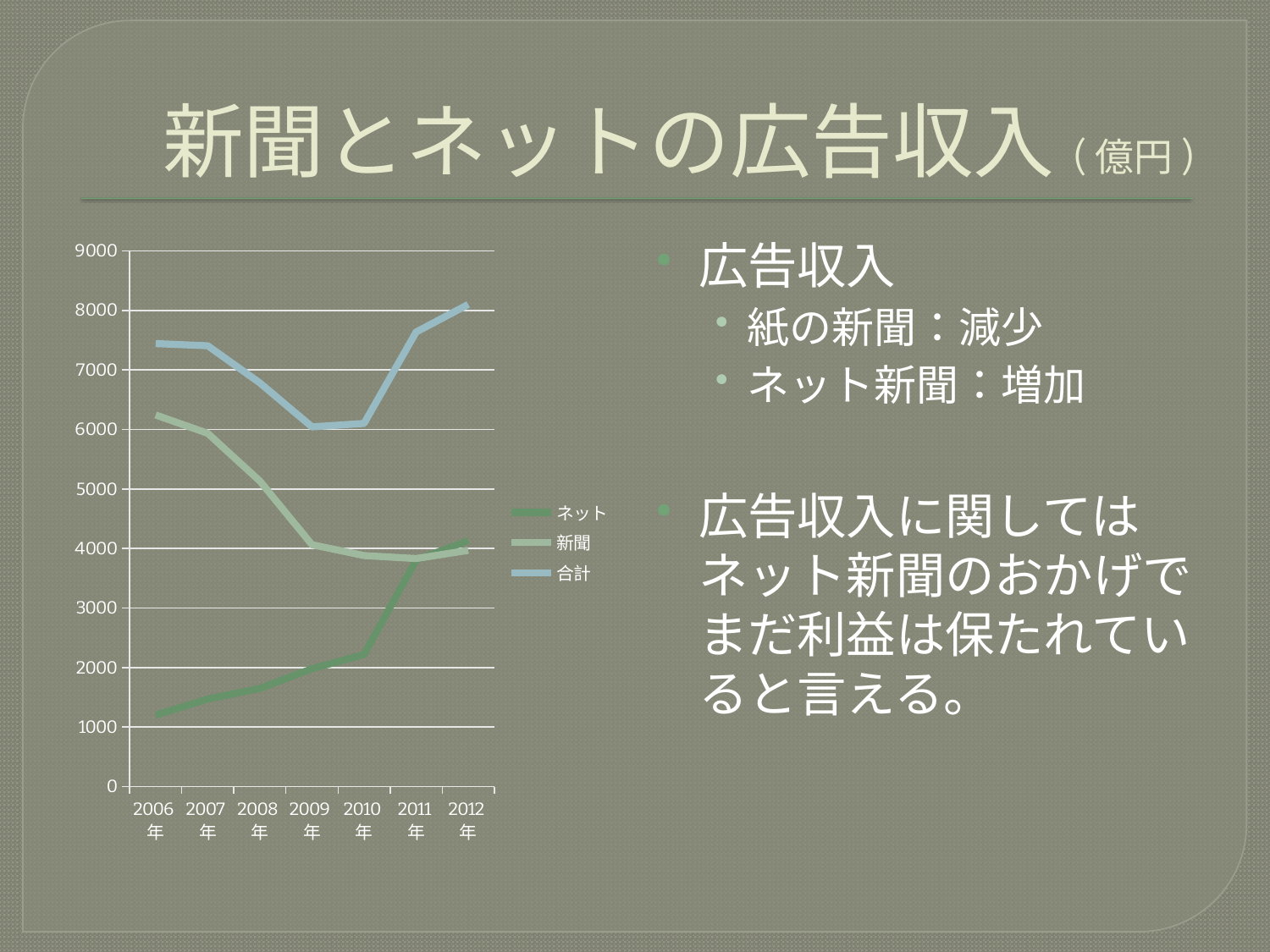

# 新聞とネットの広告収入(億円)
広告収入
紙の新聞：減少
ネット新聞：増加

広告収入に関してはネット新聞のおかげでまだ利益は保たれていると言える。

### Chart

| Category | ネット | 新聞 | 合計 |
|---|---|---|---|
| 2006年 | 1200.0 | 6244.0 | 7444.0 |
| 2007年 | 1471.0 | 5936.0 | 7407.0 |
| 2008年 | 1649.0 | 5134.0 | 6783.0 |
| 2009年 | 1980.0 | 4064.0 | 6044.0 |
| 2010年 | 2220.0 | 3882.0 | 6102.0 |
| 2011年 | 3807.0 | 3831.0 | 7638.0 |
| 2012年 | 4132.0 | 3969.0 | 8101.0 |